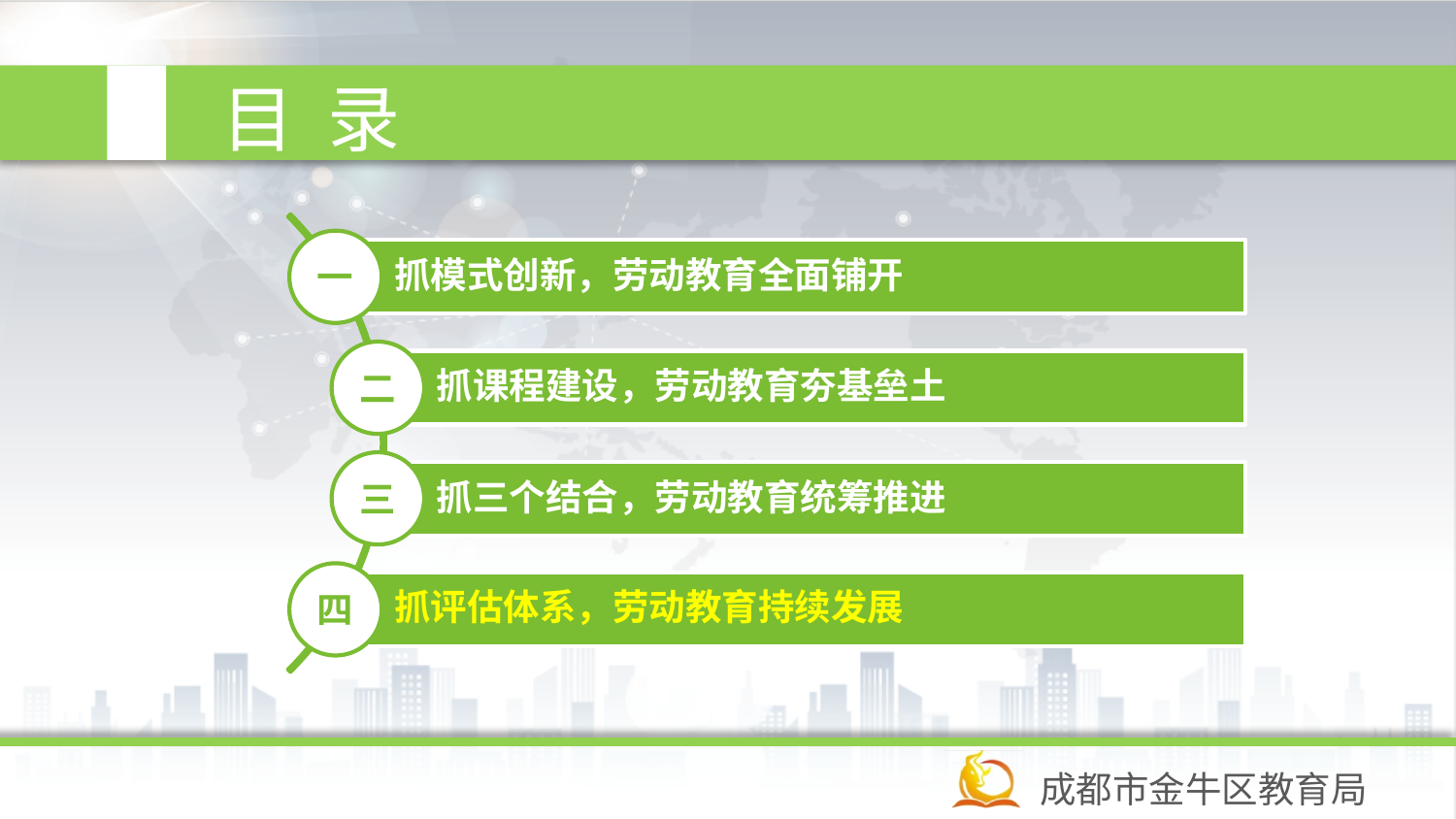

目  录

一
抓模式创新，劳动教育全面铺开

二
抓课程建设，劳动教育夯基垒土

三
抓三个结合，劳动教育统筹推进

四
抓评估体系，劳动教育持续发展